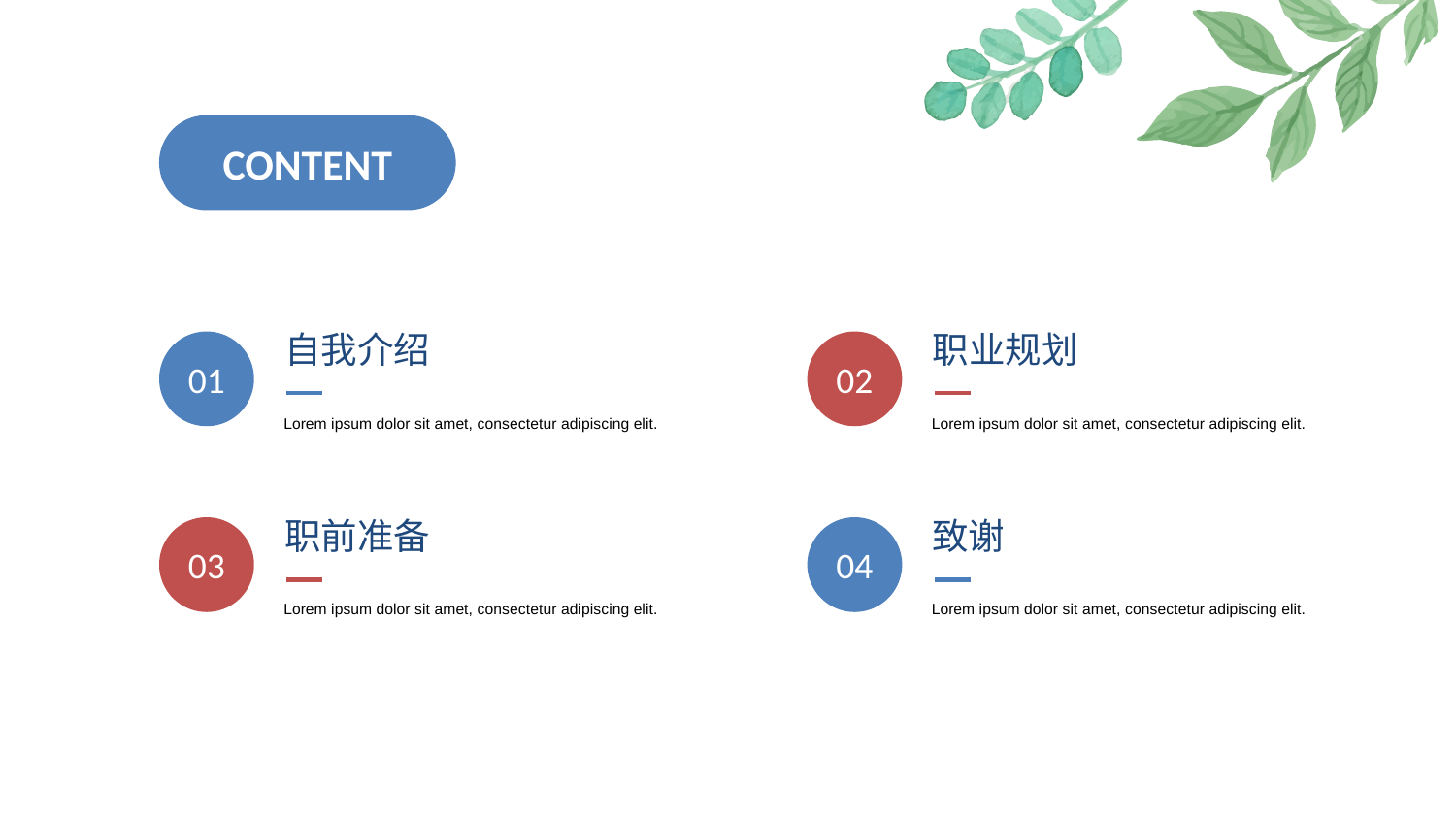

CONTENT
自我介绍
职业规划
01
02
Lorem ipsum dolor sit amet, consectetur adipiscing elit.
Lorem ipsum dolor sit amet, consectetur adipiscing elit.
职前准备
致谢
03
04
Lorem ipsum dolor sit amet, consectetur adipiscing elit.
Lorem ipsum dolor sit amet, consectetur adipiscing elit.